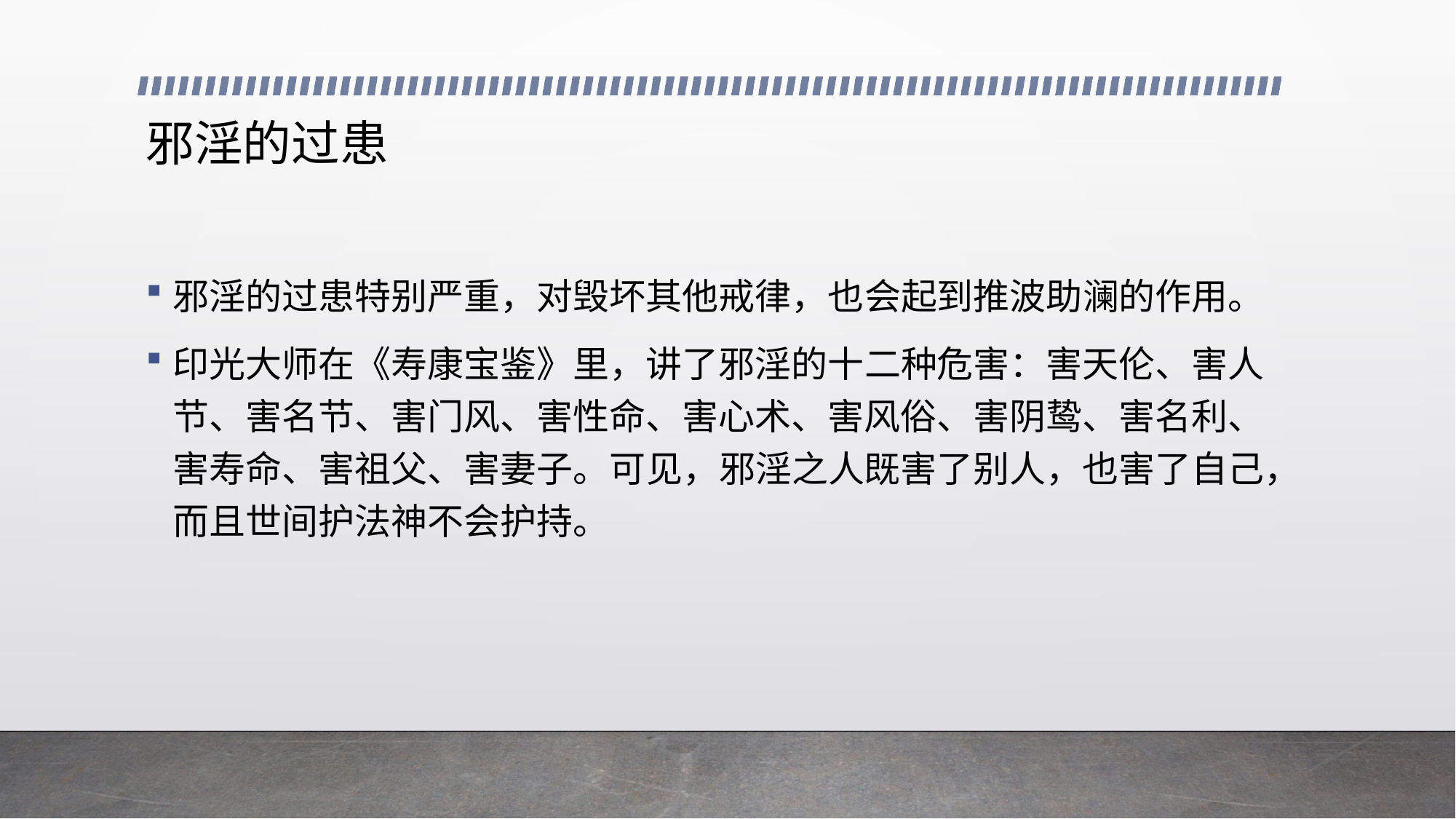

# 邪淫的过患
邪淫的过患特别严重，对毁坏其他戒律，也会起到推波助澜的作用。
印光大师在《寿康宝鉴》里，讲了邪淫的十二种危害：害天伦、害人节、害名节、害门风、害性命、害心术、害风俗、害阴鸷、害名利、害寿命、害祖父、害妻子。可见，邪淫之人既害了别人，也害了自己，而且世间护法神不会护持。